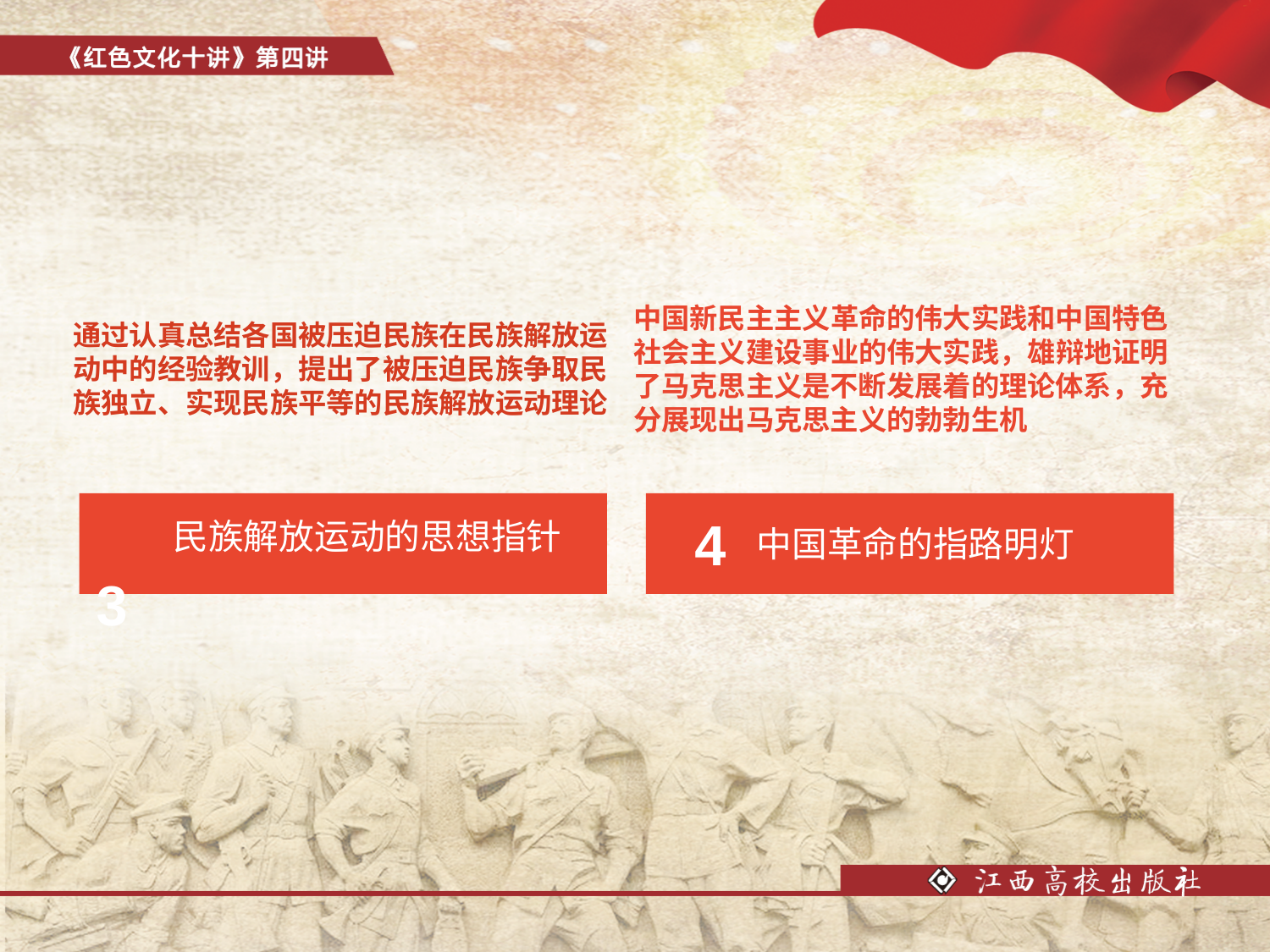

中国新民主主义革命的伟大实践和中国特色社会主义建设事业的伟大实践，雄辩地证明了马克思主义是不断发展着的理论体系，充分展现出马克思主义的勃勃生机
通过认真总结各国被压迫民族在民族解放运动中的经验教训，提出了被压迫民族争取民族独立、实现民族平等的民族解放运动理论

  3
  4
民族解放运动的思想指针
中国革命的指路明灯